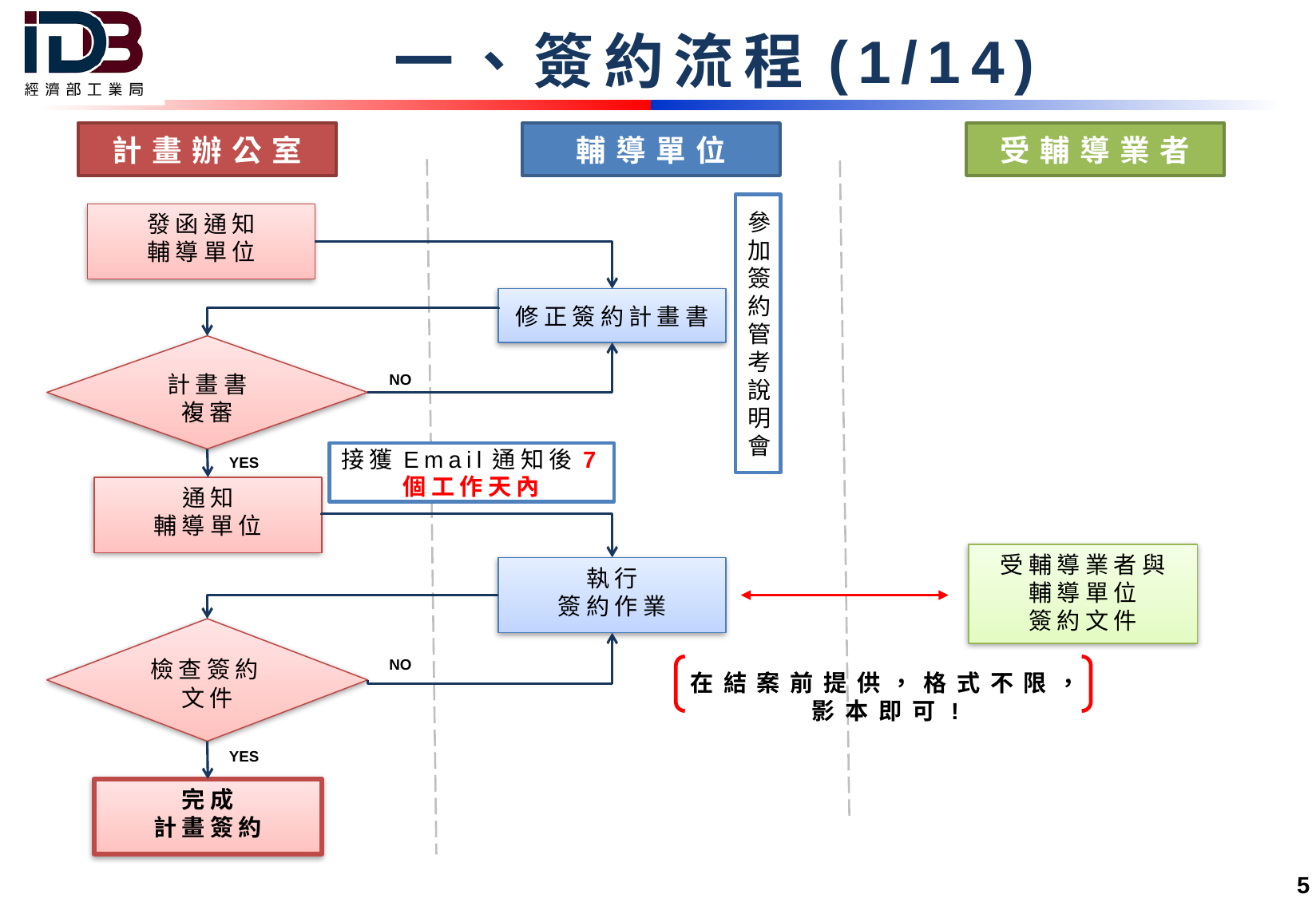

一、簽約流程(1/14)
計畫辦公室
輔導單位
受輔導業者
參加簽約管考說明會
發函通知
輔導單位
修正簽約計畫書
計畫書
複審
NO
接獲Email通知後7個工作天內
YES
通知
輔導單位
受輔導業者與
輔導單位
簽約文件
執行
簽約作業
檢查簽約文件
NO

在結案前提供，格式不限，
影本即可!
YES
完成
計畫簽約